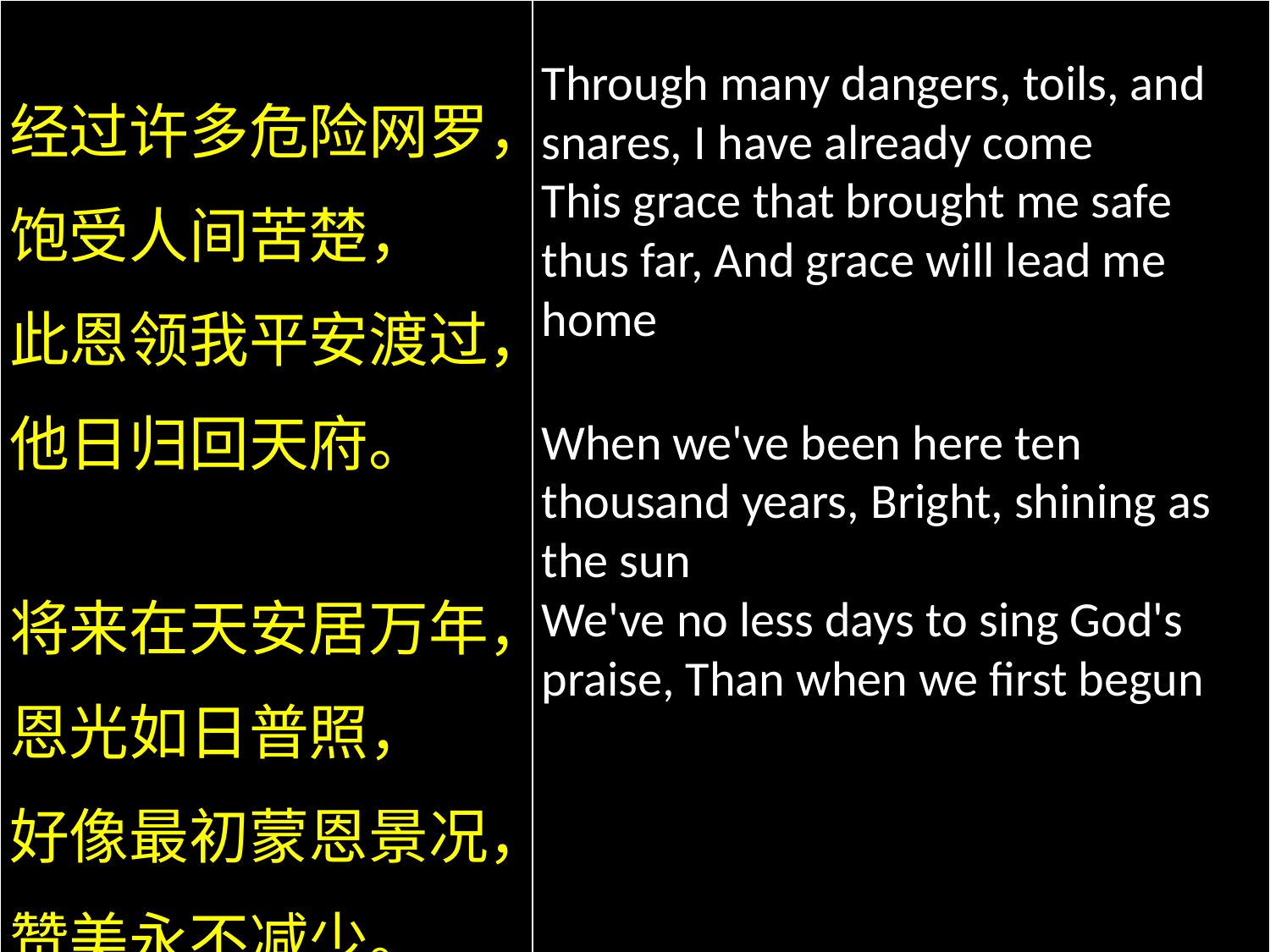

| 经过许多危险网罗，饱受人间苦楚， 此恩领我平安渡过，他日归回天府。   将来在天安居万年，恩光如日普照， 好像最初蒙恩景况，赞美永不减少。 | Through many dangers, toils, and snares, I have already come This grace that brought me safe thus far, And grace will lead me home When we've been here ten thousand years, Bright, shining as the sun We've no less days to sing God's praise, Than when we first begun |
| --- | --- |